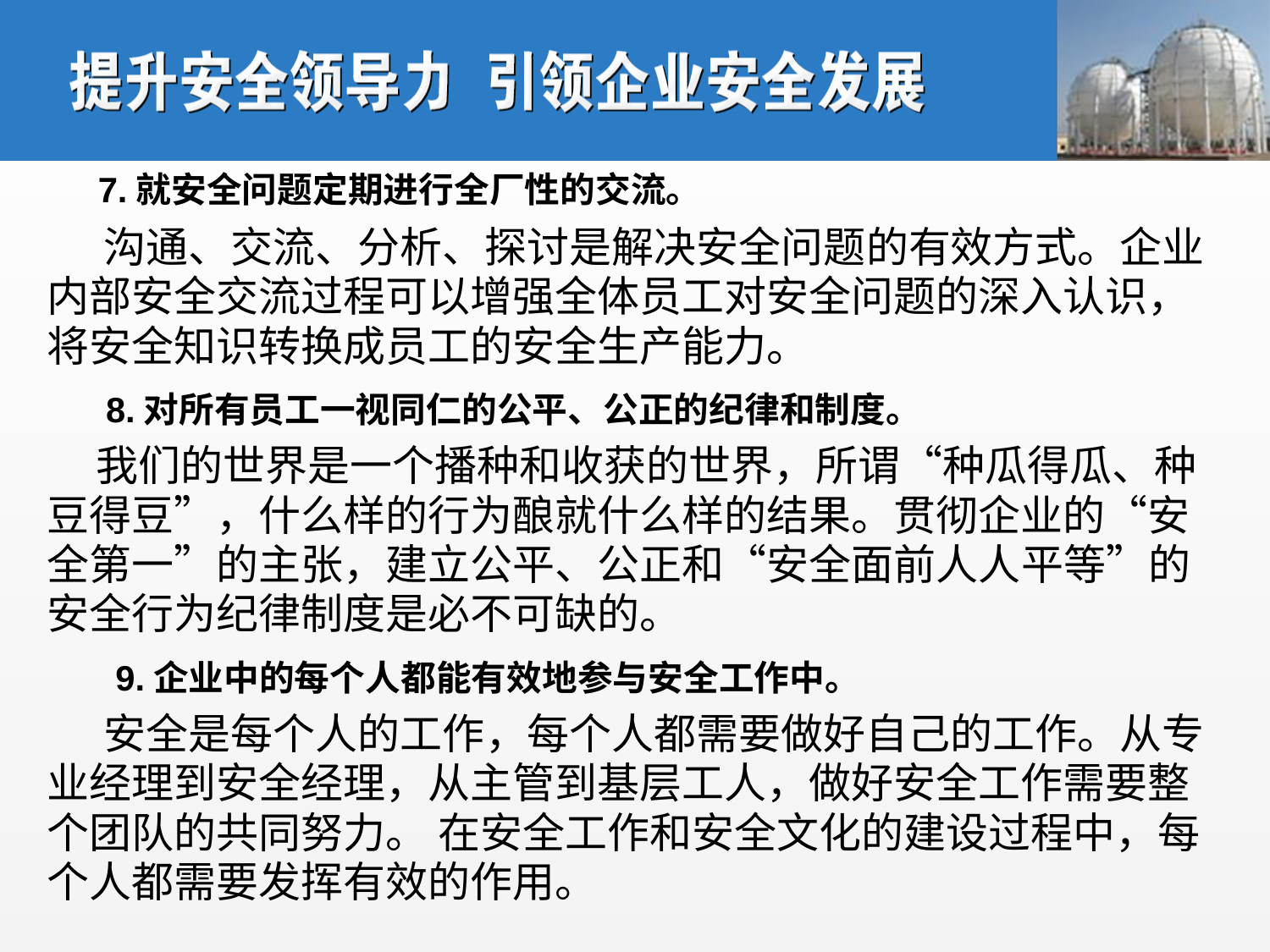

7.就安全问题定期进行全厂性的交流。
      沟通、交流、分析、探讨是解决安全问题的有效方式。企业内部安全交流过程可以增强全体员工对安全问题的深入认识，将安全知识转换成员工的安全生产能力。
      8.对所有员工一视同仁的公平、公正的纪律和制度。
     我们的世界是一个播种和收获的世界，所谓“种瓜得瓜、种豆得豆”，什么样的行为酿就什么样的结果。贯彻企业的“安全第一”的主张，建立公平、公正和“安全面前人人平等”的安全行为纪律制度是必不可缺的。
       9.企业中的每个人都能有效地参与安全工作中。
      安全是每个人的工作，每个人都需要做好自己的工作。从专业经理到安全经理，从主管到基层工人，做好安全工作需要整个团队的共同努力。 在安全工作和安全文化的建设过程中，每个人都需要发挥有效的作用。